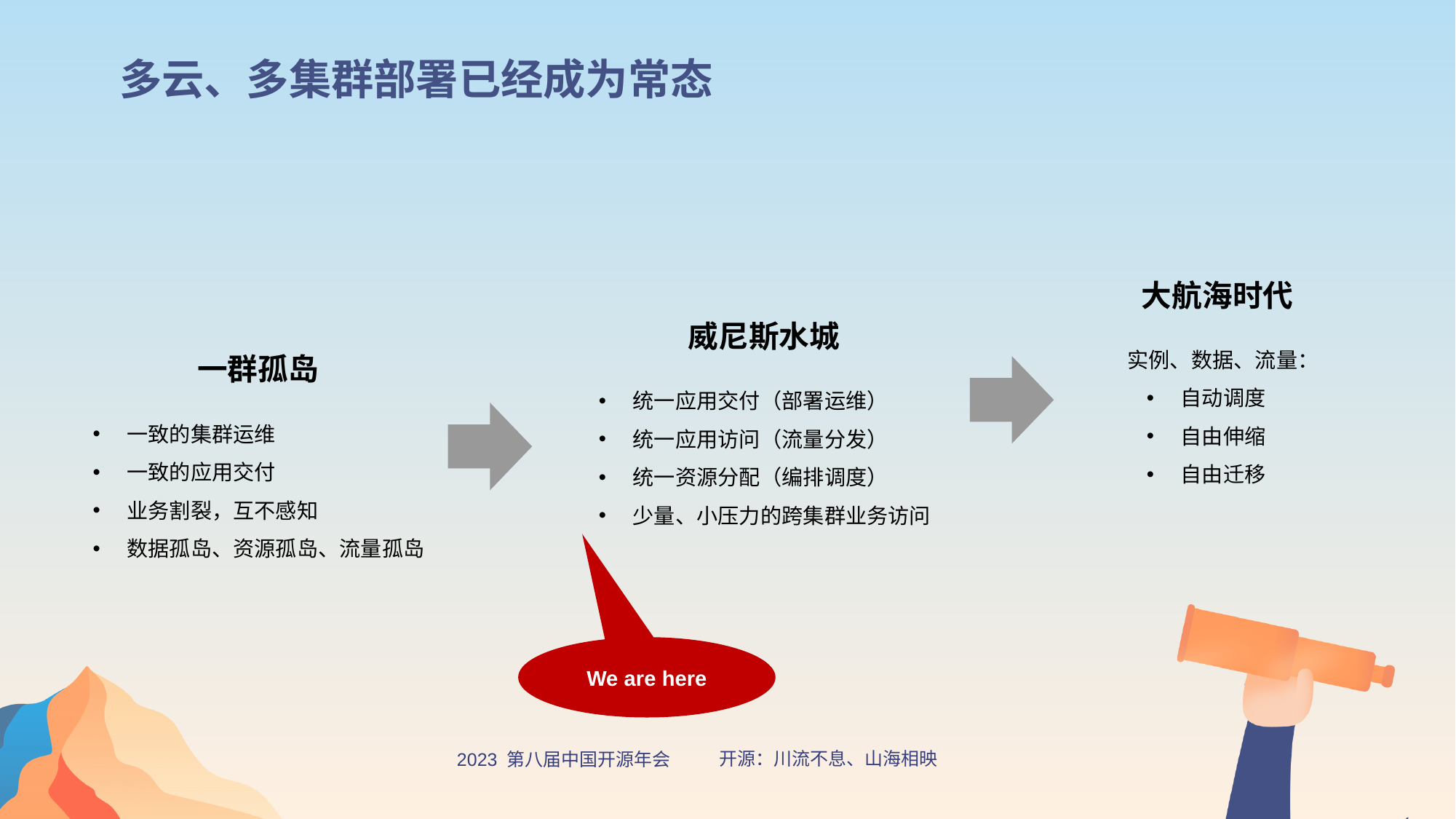

多云、多集群部署已经成为常态

大航海时代
实例、数据、流量：
自动调度
自由伸缩
自由迁移

威尼斯水城
统一应用交付（部署运维）
统一应用访问（流量分发）
统一资源分配（编排调度）
少量、小压力的跨集群业务访问
一群孤岛
一致的集群运维
一致的应用交付
业务割裂，互不感知
数据孤岛、资源孤岛、流量孤岛

We are here